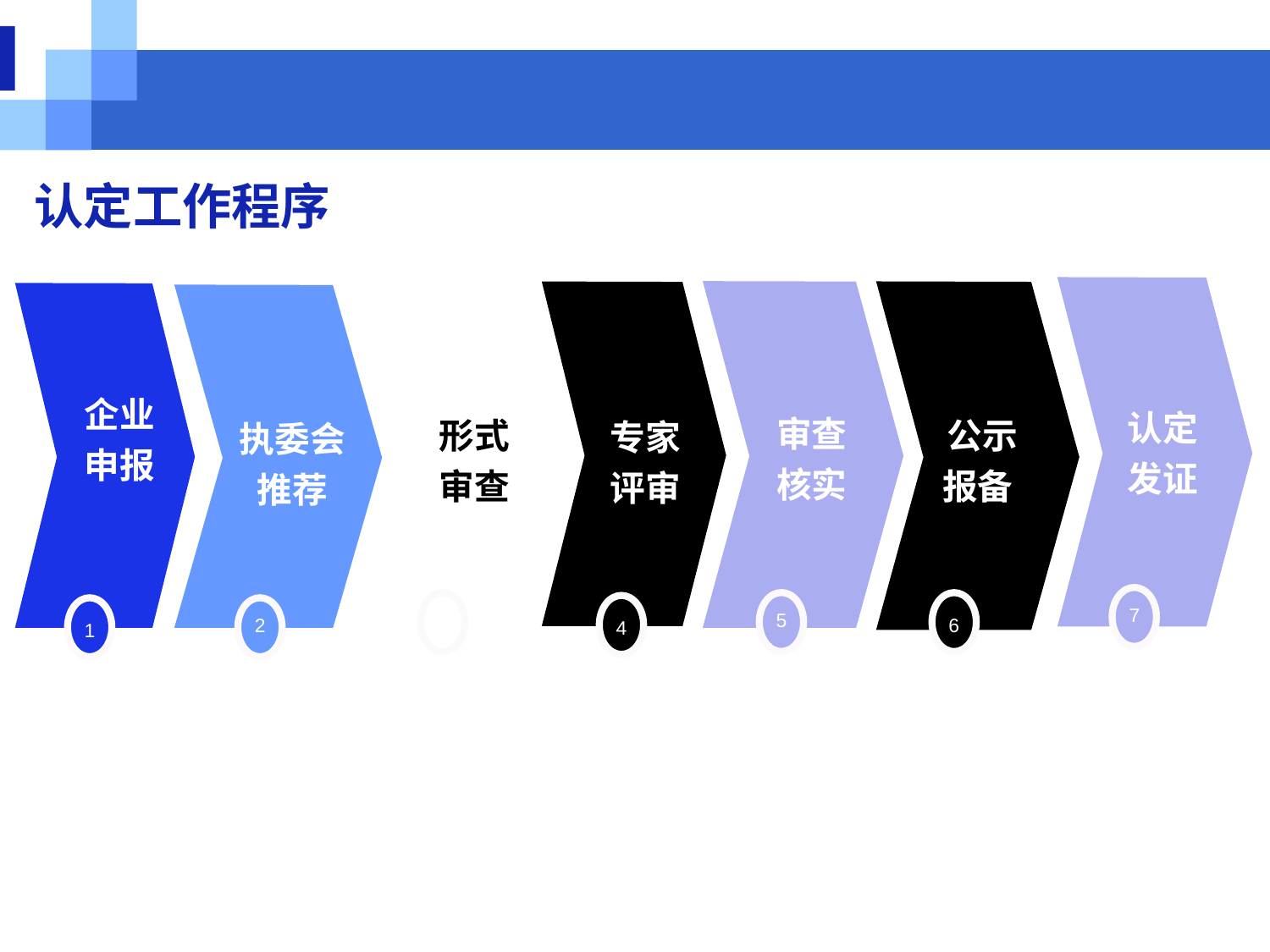

认定工作程序

认定
发证

审查
核实
 公示
报备

专家
评审

企业申报

执委会推荐

形式
审查

7

5

3

6

4

1

2